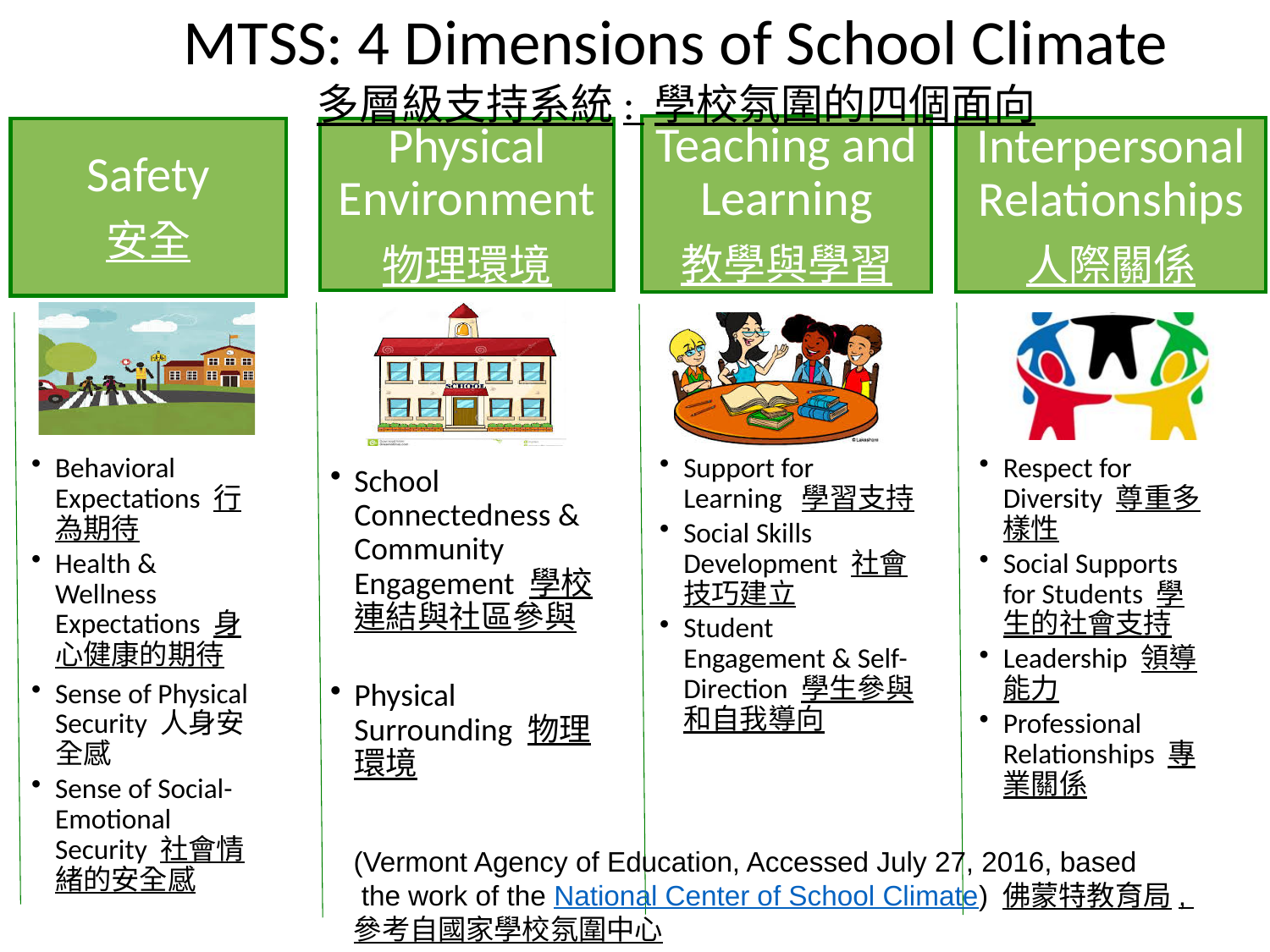

Behavioral Expectations 行為期待
Health & Wellness Expectations 身心健康的期待

Sense of Physical Security 人身安全感
Sense of Social-Emotional Security 社會情緒的安全感

Safety
安全
School Connectedness & Community Engagement 學校連結與社區參與

Physical Surrounding 物理環境
Physical Environment
物理環境
Support for Learning  學習支持
Social Skills Development 社會技巧建立
Student Engagement & Self-Direction 學生參與和自我導向
Teaching and Learning
教學與學習
Respect for Diversity 尊重多樣性
Social Supports for Students 學生的社會支持
Leadership 領導能力
Professional Relationships 專業關係
Interpersonal Relationships
人際關係
MTSS: 4 Dimensions of School Climate
多層級支持系統: 學校氛圍的四個面向
(Vermont Agency of Education, Accessed July 27, 2016, based
 the work of the National Center of School Climate) 佛蒙特教育局,
參考自國家學校氛圍中心